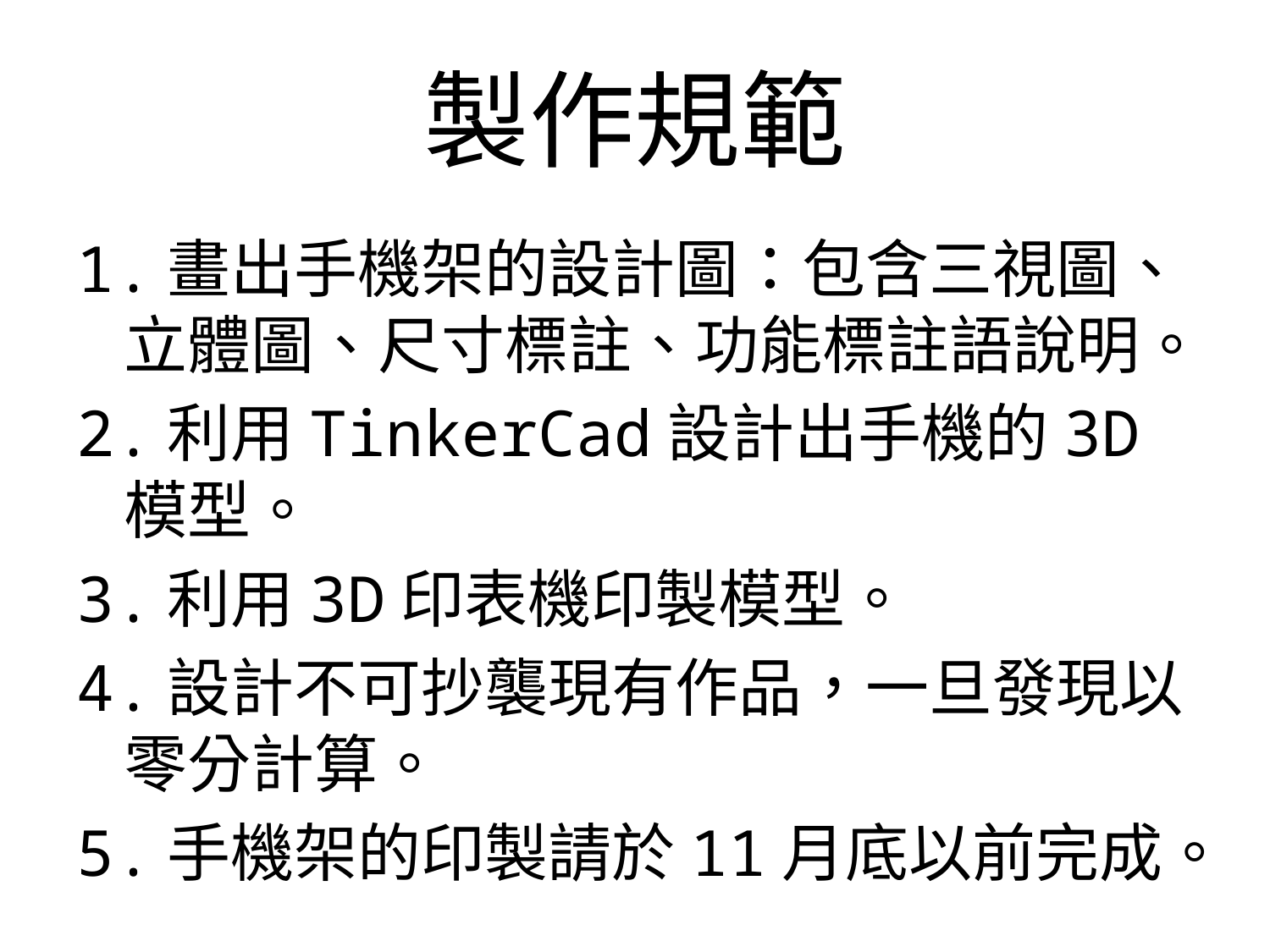

# 製作規範
1.畫出手機架的設計圖：包含三視圖、立體圖、尺寸標註、功能標註語說明。
2.利用TinkerCad設計出手機的3D模型。
3.利用3D印表機印製模型。
4.設計不可抄襲現有作品，一旦發現以零分計算。
5.手機架的印製請於11月底以前完成。